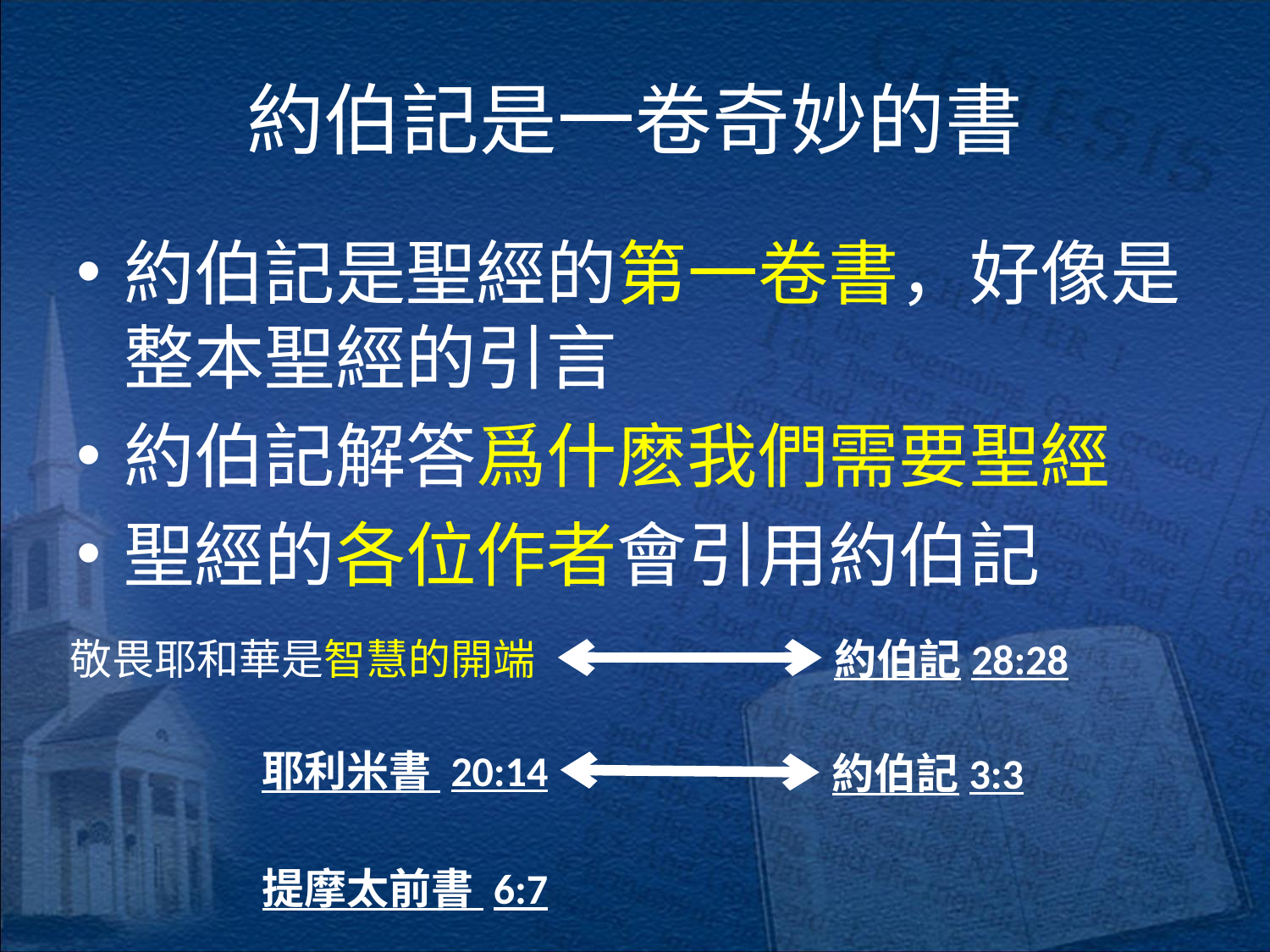

# 約伯記是一卷奇妙的書
約伯記是聖經的第一卷書，好像是整本聖經的引言
約伯記解答爲什麽我們需要聖經
聖經的各位作者會引用約伯記
敬畏耶和華是智慧的開端
約伯記28:28
耶利米書 20:14
約伯記3:3
提摩太前書 6:7